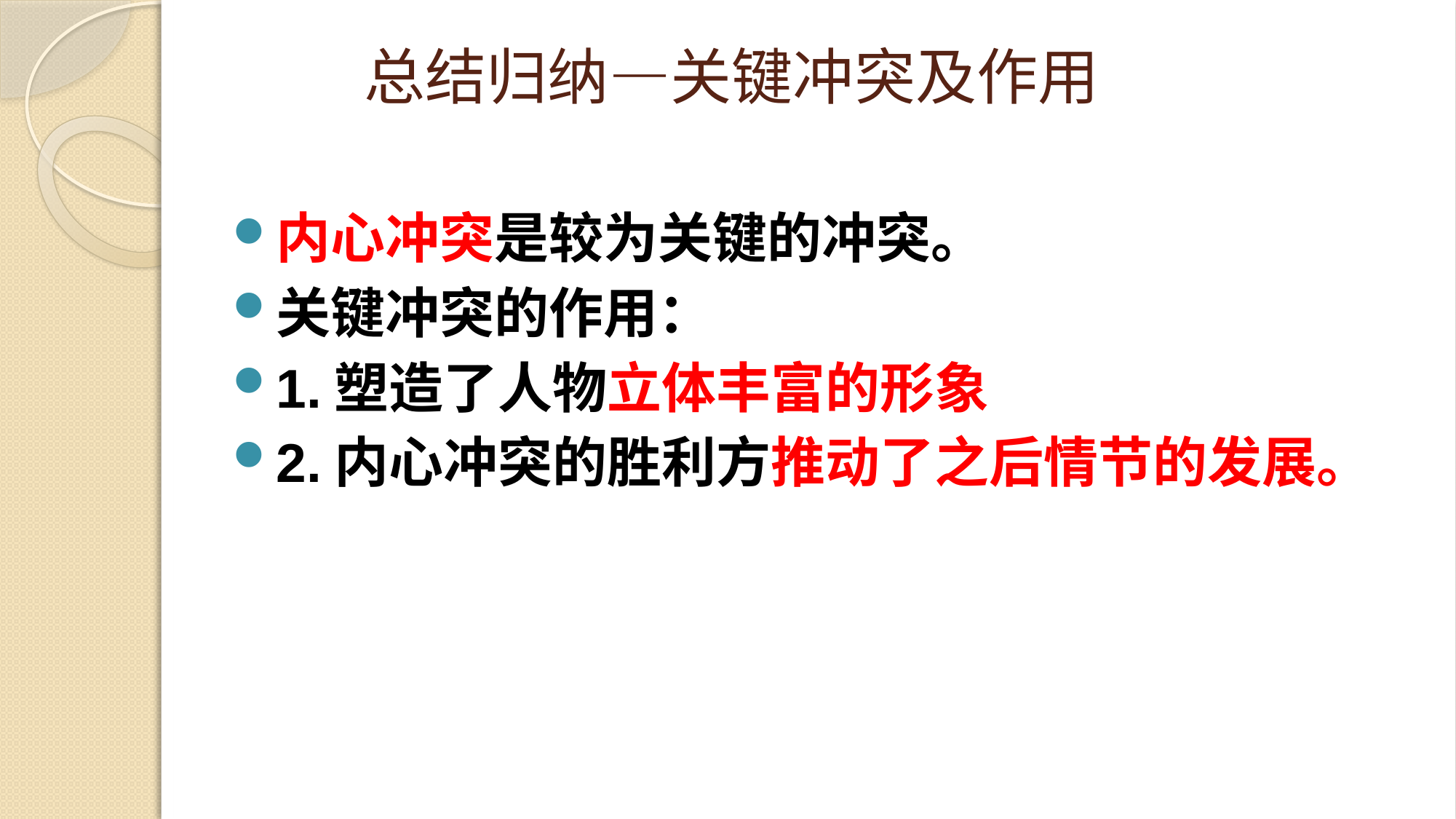

# 总结归纳—关键冲突及作用
内心冲突是较为关键的冲突。
关键冲突的作用：
1.塑造了人物立体丰富的形象
2.内心冲突的胜利方推动了之后情节的发展。